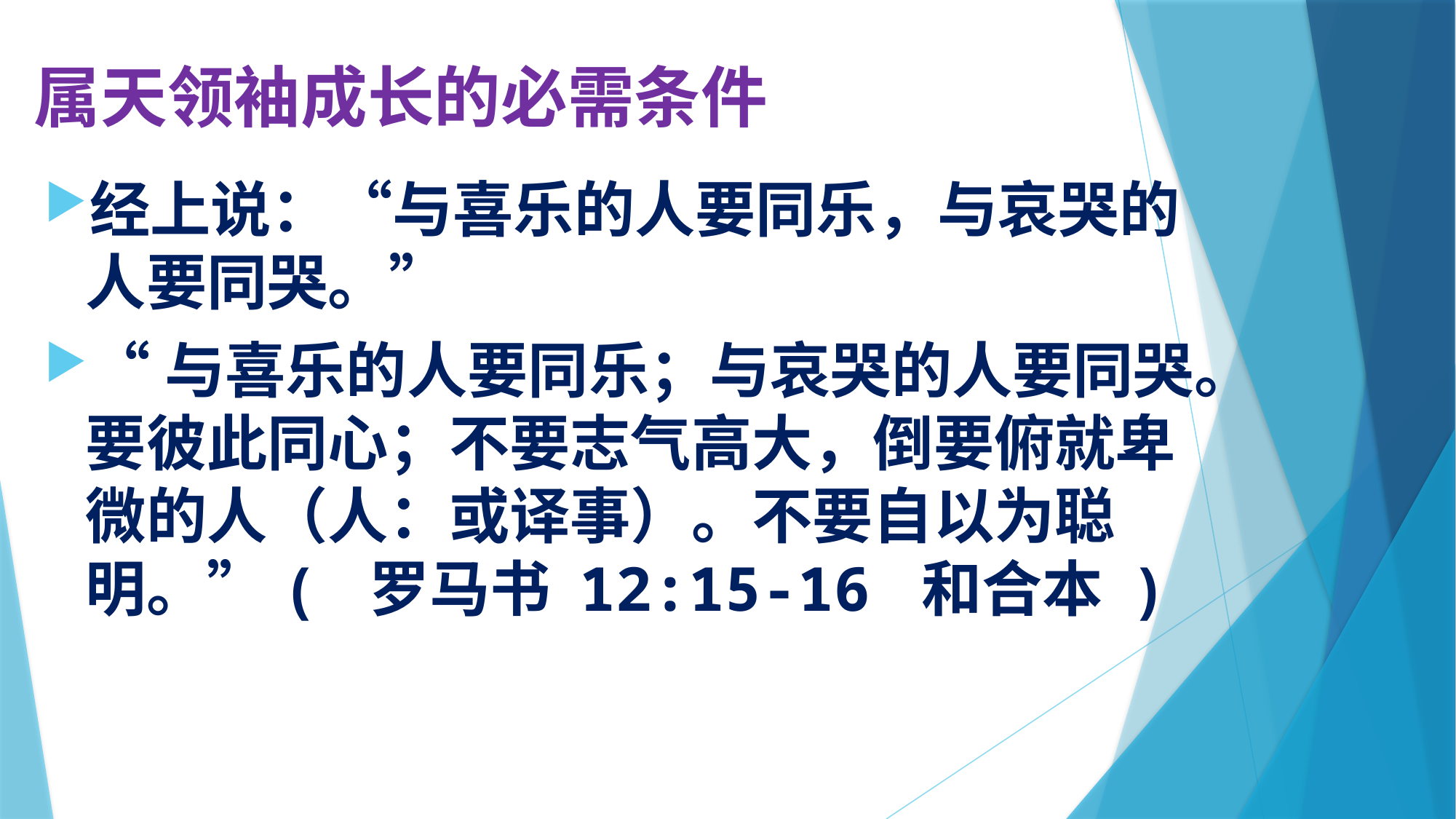

# 属天领袖成长的必需条件
经上说：“与喜乐的人要同乐，与哀哭的人要同哭。”
“与喜乐的人要同乐；与哀哭的人要同哭。要彼此同心；不要志气高大，倒要俯就卑微的人（人：或译事）。不要自以为聪明。”( 罗马书 12:15-16 和合本 )